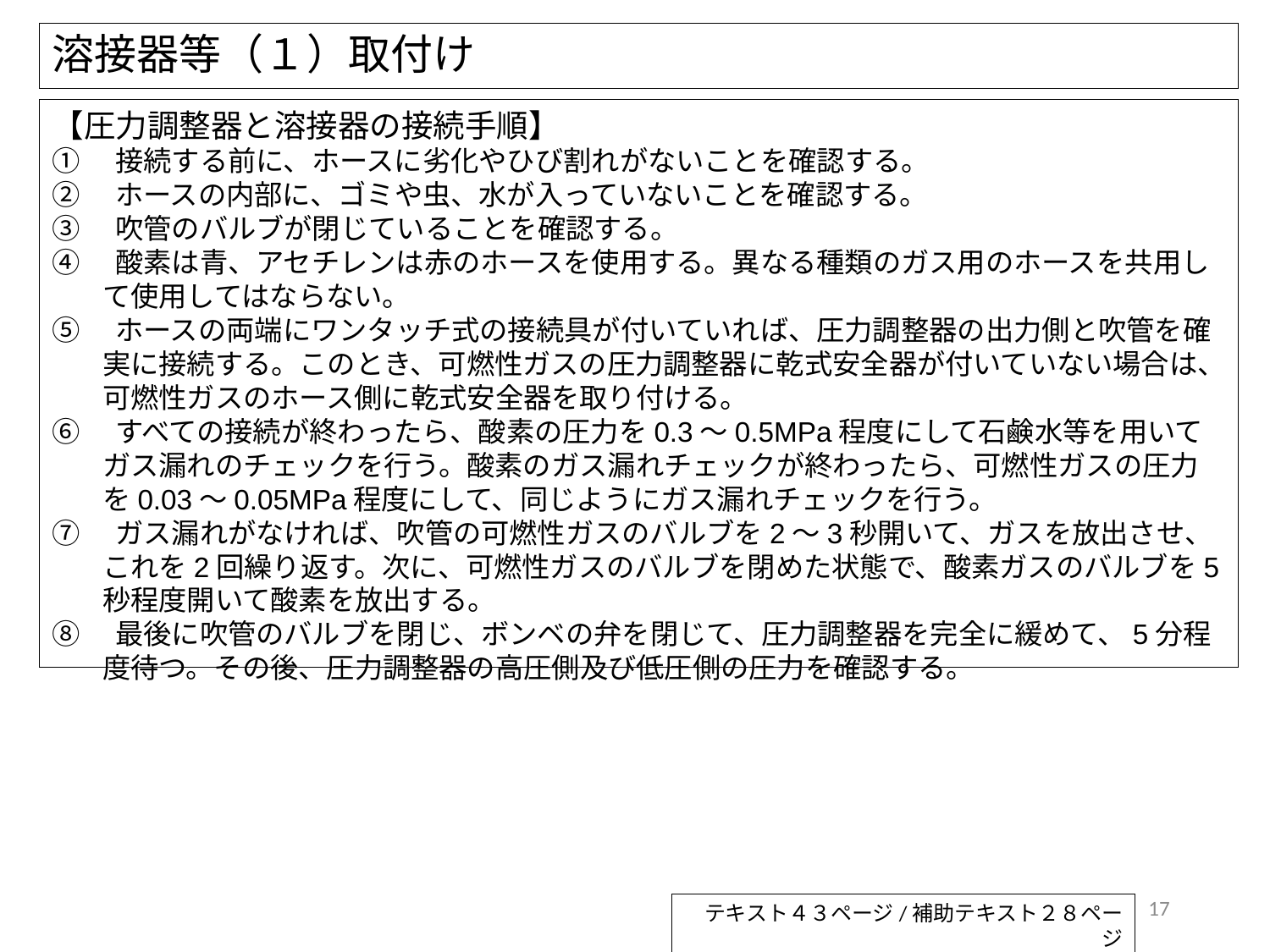

# 溶接器等（１）取付け
【圧力調整器と溶接器の接続手順】
①　接続する前に、ホースに劣化やひび割れがないことを確認する。
②　ホースの内部に、ゴミや虫、水が入っていないことを確認する。
③　吹管のバルブが閉じていることを確認する。
④　酸素は青、アセチレンは赤のホースを使用する。異なる種類のガス用のホースを共用して使用してはならない。
⑤　ホースの両端にワンタッチ式の接続具が付いていれば、圧力調整器の出力側と吹管を確実に接続する。このとき、可燃性ガスの圧力調整器に乾式安全器が付いていない場合は、可燃性ガスのホース側に乾式安全器を取り付ける。
⑥　すべての接続が終わったら、酸素の圧力を0.3～0.5MPa程度にして石鹸水等を用いてガス漏れのチェックを行う。酸素のガス漏れチェックが終わったら、可燃性ガスの圧力を0.03～0.05MPa程度にして、同じようにガス漏れチェックを行う。
⑦　ガス漏れがなければ、吹管の可燃性ガスのバルブを2～3秒開いて、ガスを放出させ、これを2回繰り返す。次に、可燃性ガスのバルブを閉めた状態で、酸素ガスのバルブを5秒程度開いて酸素を放出する。
⑧　最後に吹管のバルブを閉じ、ボンベの弁を閉じて、圧力調整器を完全に緩めて、5分程度待つ。その後、圧力調整器の高圧側及び低圧側の圧力を確認する。
17
テキスト４３ページ/補助テキスト２８ページ